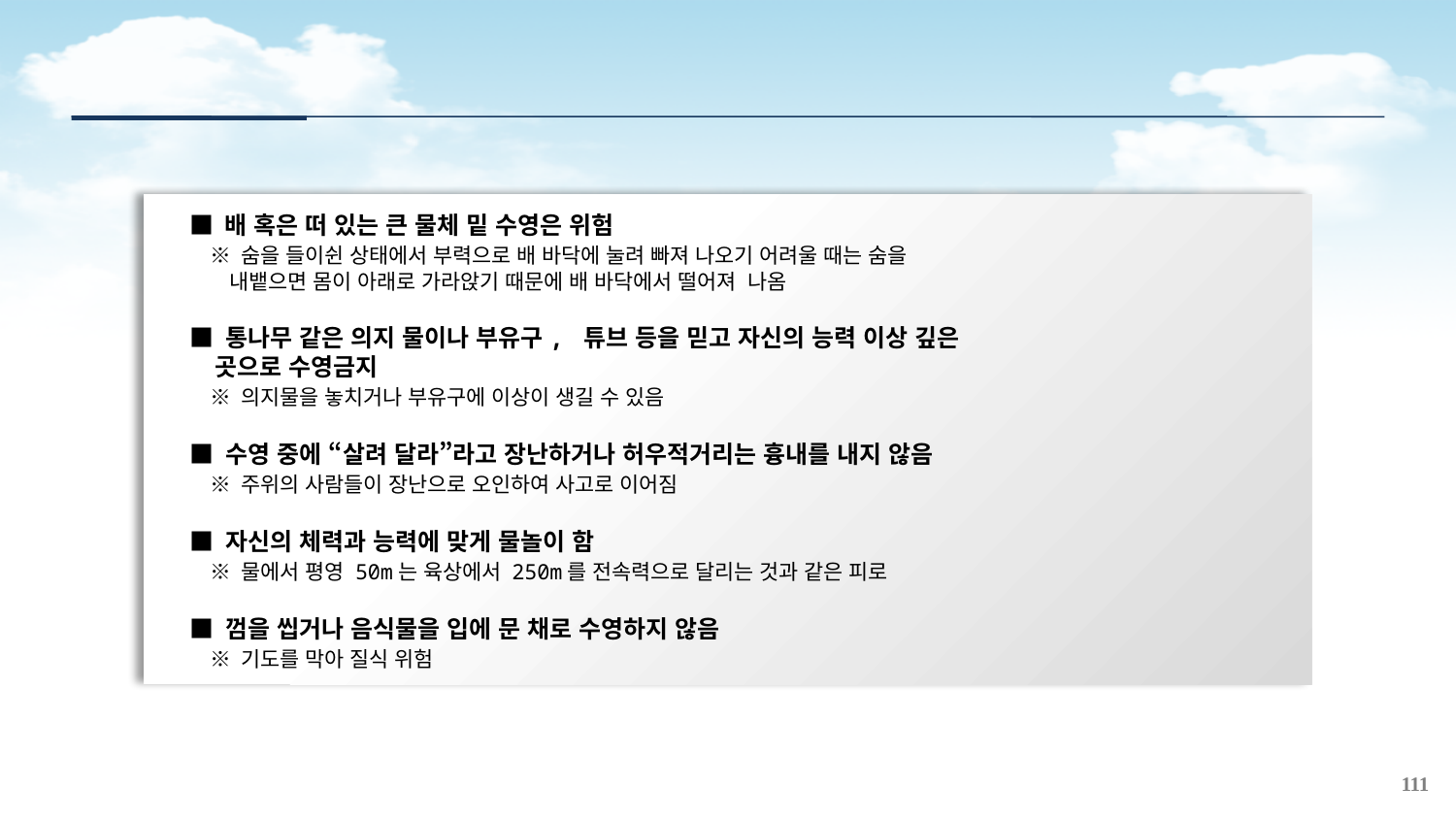

■ 배 혹은 떠 있는 큰 물체 밑 수영은 위험
   ※ 숨을 들이쉰 상태에서 부력으로 배 바닥에 눌려 빠져 나오기 어려울 때는 숨을
      내뱉으면 몸이 아래로 가라앉기 때문에 배 바닥에서 떨어져  나옴

■ 통나무 같은 의지 물이나 부유구, 튜브 등을 믿고 자신의 능력 이상 깊은
   곳으로 수영금지
   ※ 의지물을 놓치거나 부유구에 이상이 생길 수 있음

■ 수영 중에 “살려 달라”라고 장난하거나 허우적거리는 흉내를 내지 않음
   ※ 주위의 사람들이 장난으로 오인하여 사고로 이어짐

■ 자신의 체력과 능력에 맞게 물놀이 함
   ※ 물에서 평영 50m는 육상에서 250m를 전속력으로 달리는 것과 같은 피로

■ 껌을 씹거나 음식물을 입에 문 채로 수영하지 않음
   ※ 기도를 막아 질식 위험
111